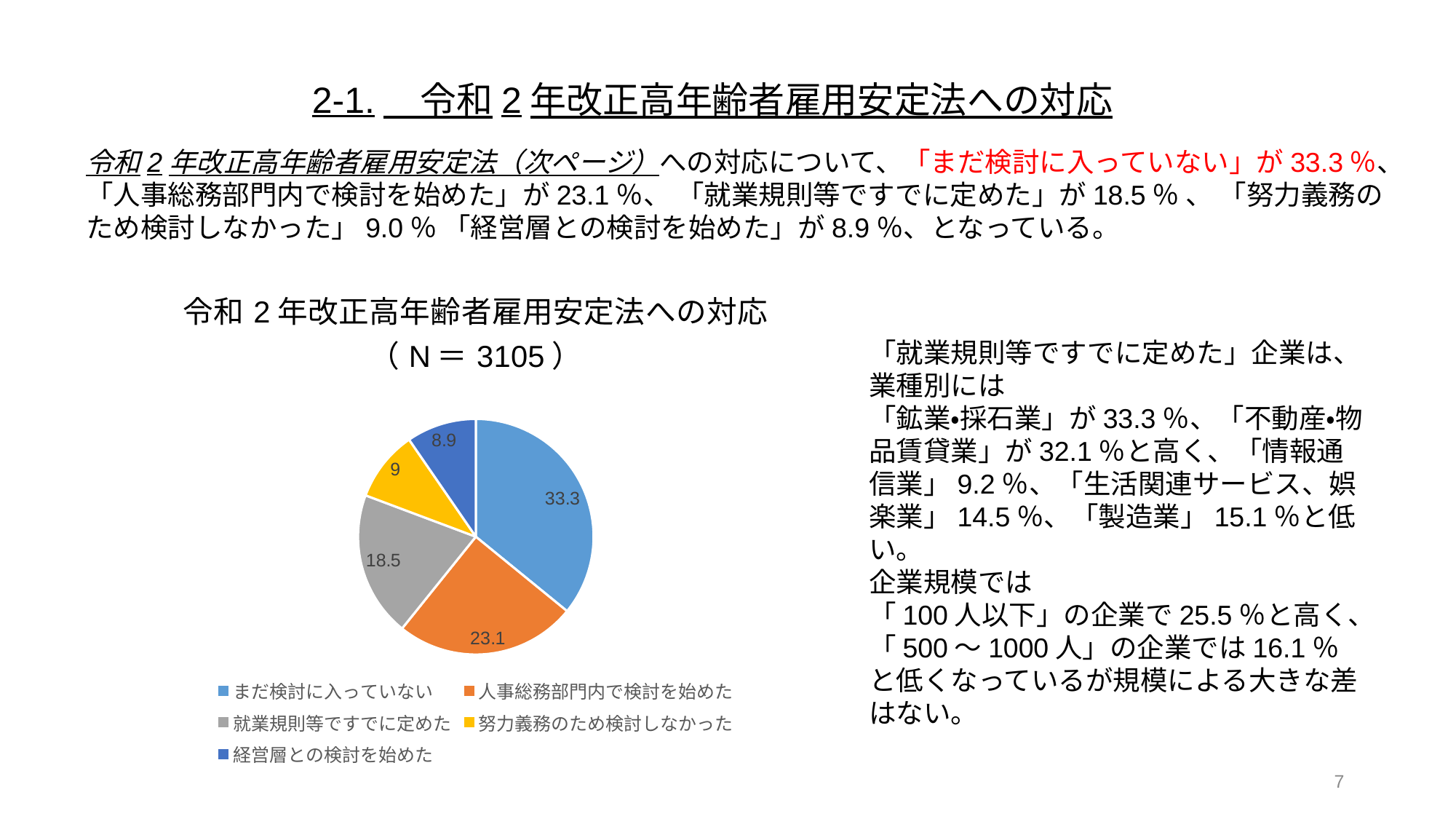

2-1.　令和2年改正高年齢者雇用安定法への対応
令和2年改正高年齢者雇用安定法（次ページ）への対応について、「まだ検討に入っていない」が33.3％、
「人事総務部門内で検討を始めた」が23.1％、 「就業規則等ですでに定めた」が18.5％ 、 「努力義務の
ため検討しなかった」9.0％ 「経営層との検討を始めた」が8.9％、となっている。

### Chart: 令和2年改正高年齢者雇用安定法への対応（N＝3105）

| Category | 令和2年改正高年齢者雇用安定法への対応　（N＝3105） |
|---|---|
| まだ検討に入っていない | 33.3 |
| 人事総務部門内で検討を始めた | 23.1 |
| 就業規則等ですでに定めた | 18.5 |
| 努力義務のため検討しなかった | 9.0 |
| 経営層との検討を始めた | 8.9 |
「就業規則等ですでに定めた」企業は、
業種別には
「鉱業・採石業」が33.3％、「不動産・物品賃貸業」が32.1％と高く、「情報通信業」9.2％、「生活関連サービス、娯楽業」14.5％、「製造業」15.1％と低い。
企業規模では
「100人以下」の企業で25.5％と高く、「500～1000人」の企業では16.1％と低くなっているが規模による大きな差はない。

7